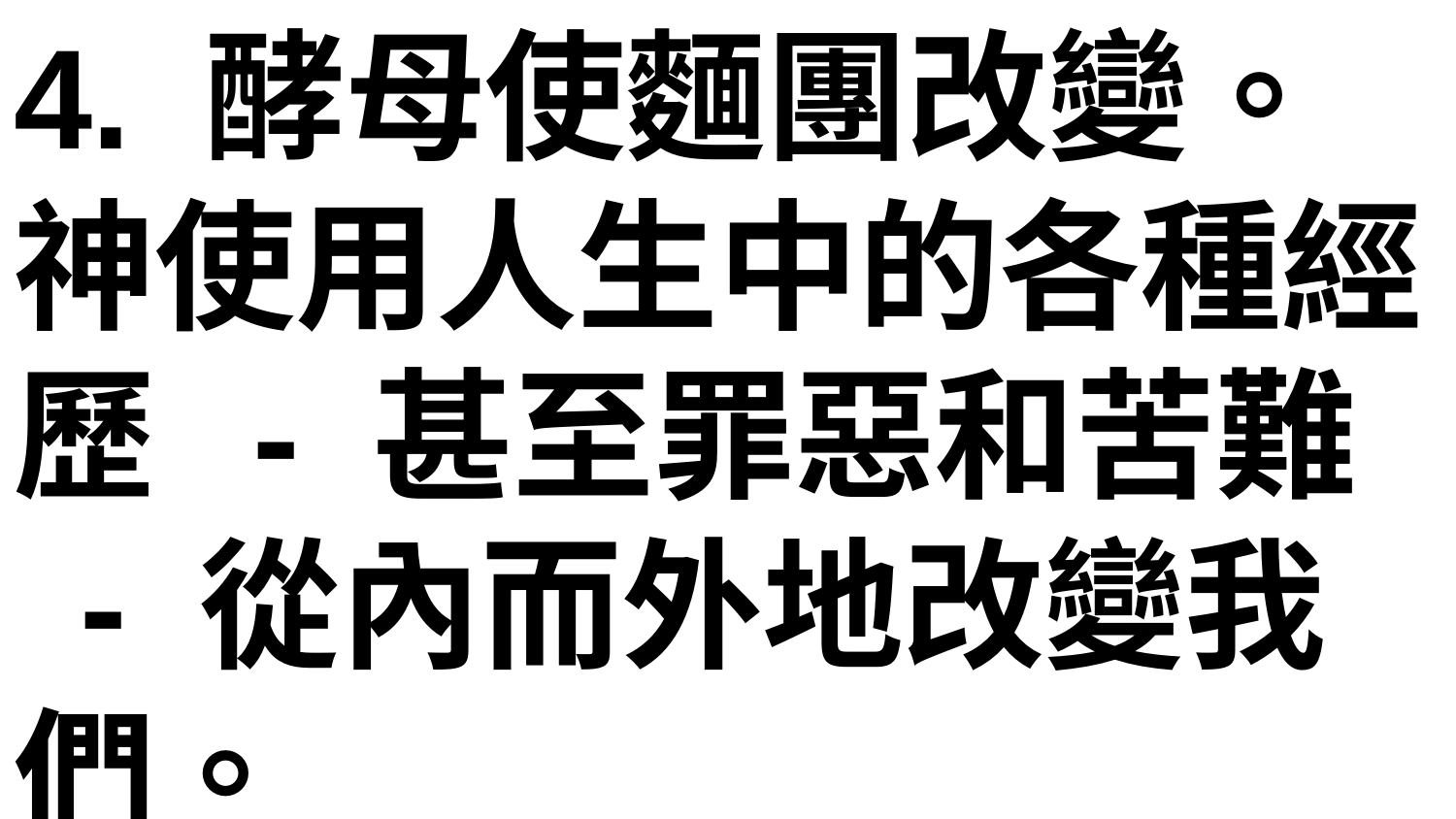

4. 酵母使麵團改變。
神使用人生中的各種經歷  - 甚至罪惡和苦難 - 從內而外地改變我們。